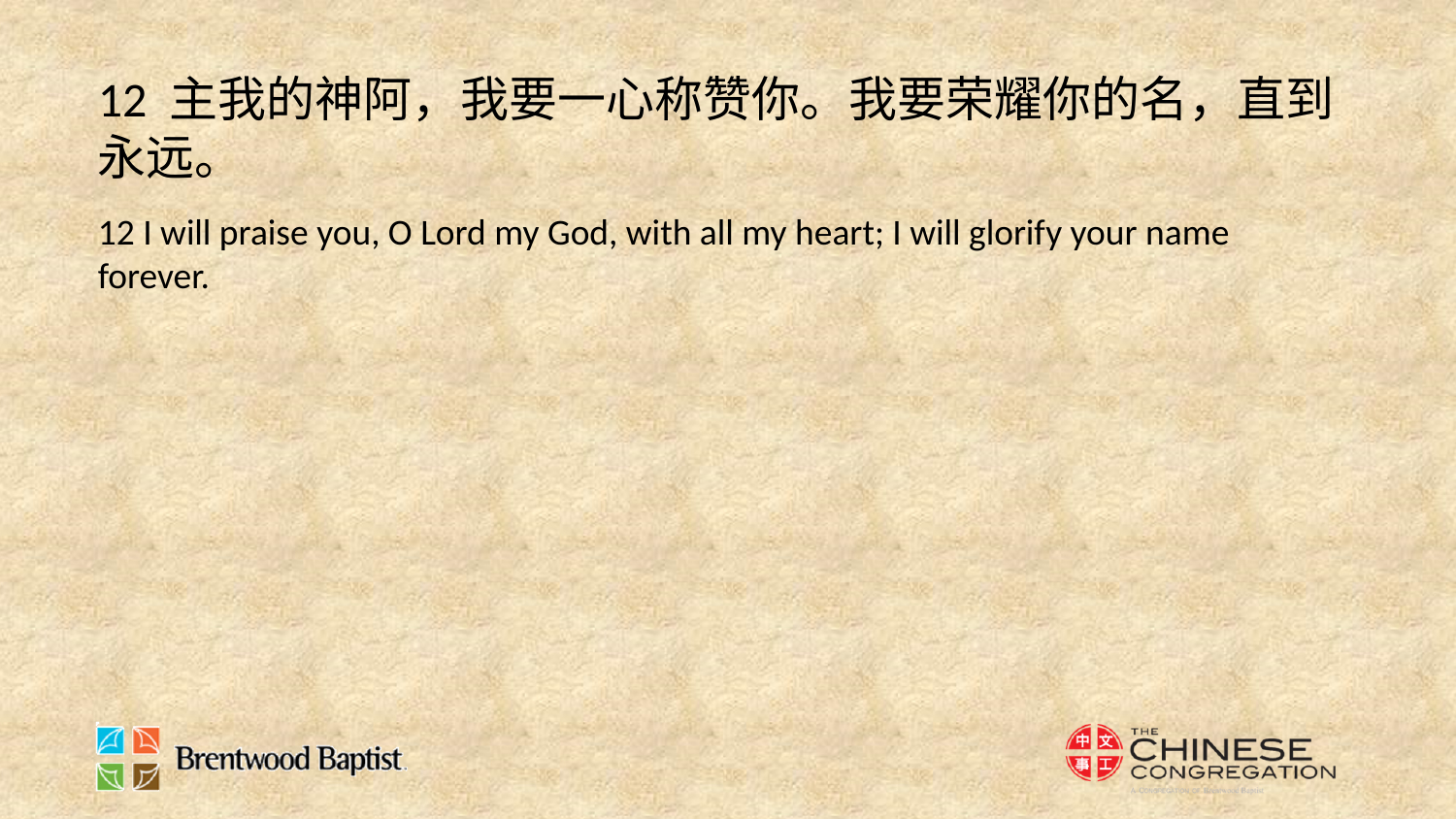

12 主我的神阿，我要一心称赞你。我要荣耀你的名，直到永远。

12 I will praise you, O Lord my God, with all my heart; I will glorify your name forever.